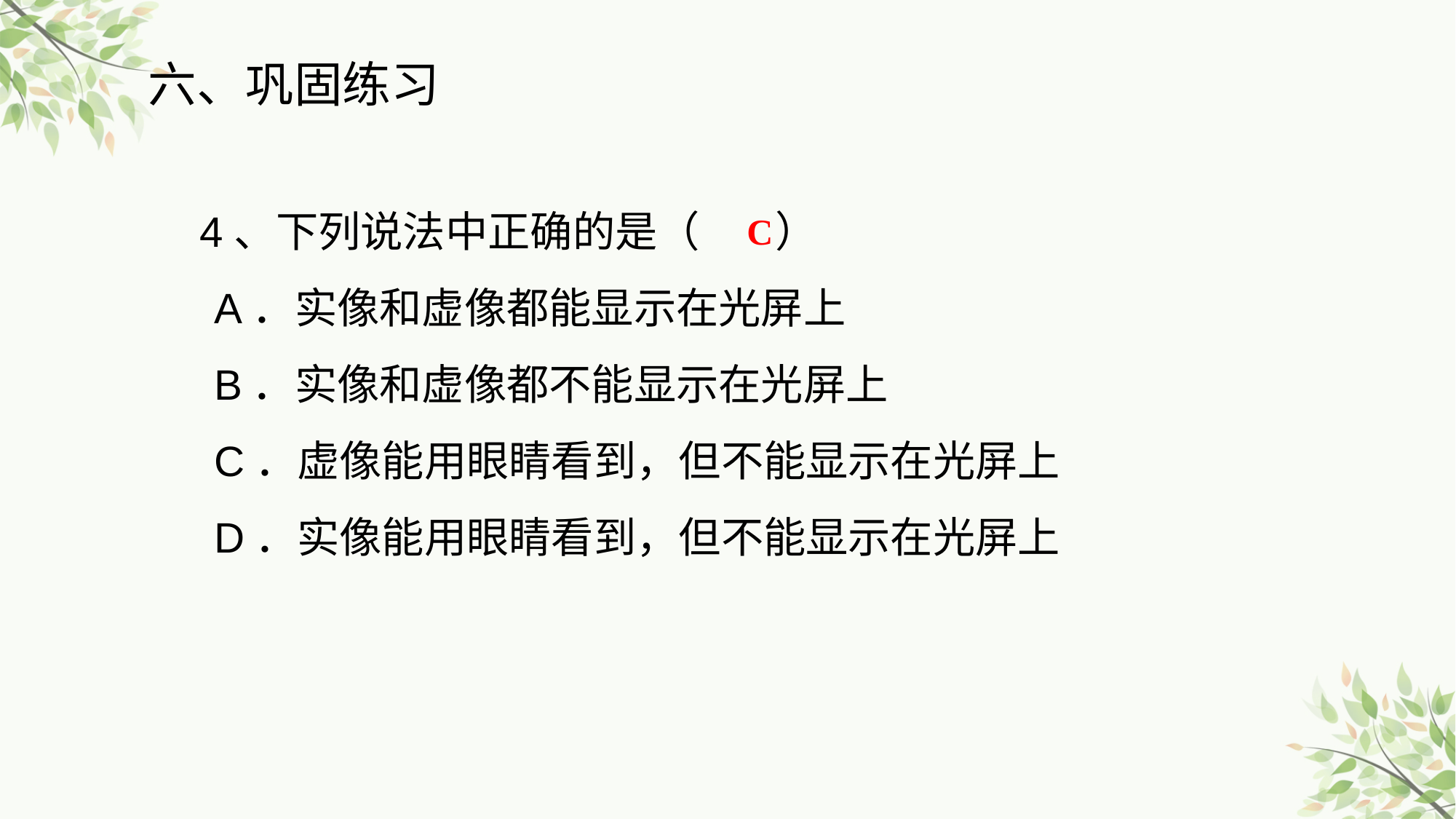

六、巩固练习
4、下列说法中正确的是（        ）
A．实像和虚像都能显示在光屏上
B．实像和虚像都不能显示在光屏上
C．虚像能用眼睛看到，但不能显示在光屏上
D．实像能用眼睛看到，但不能显示在光屏上
C